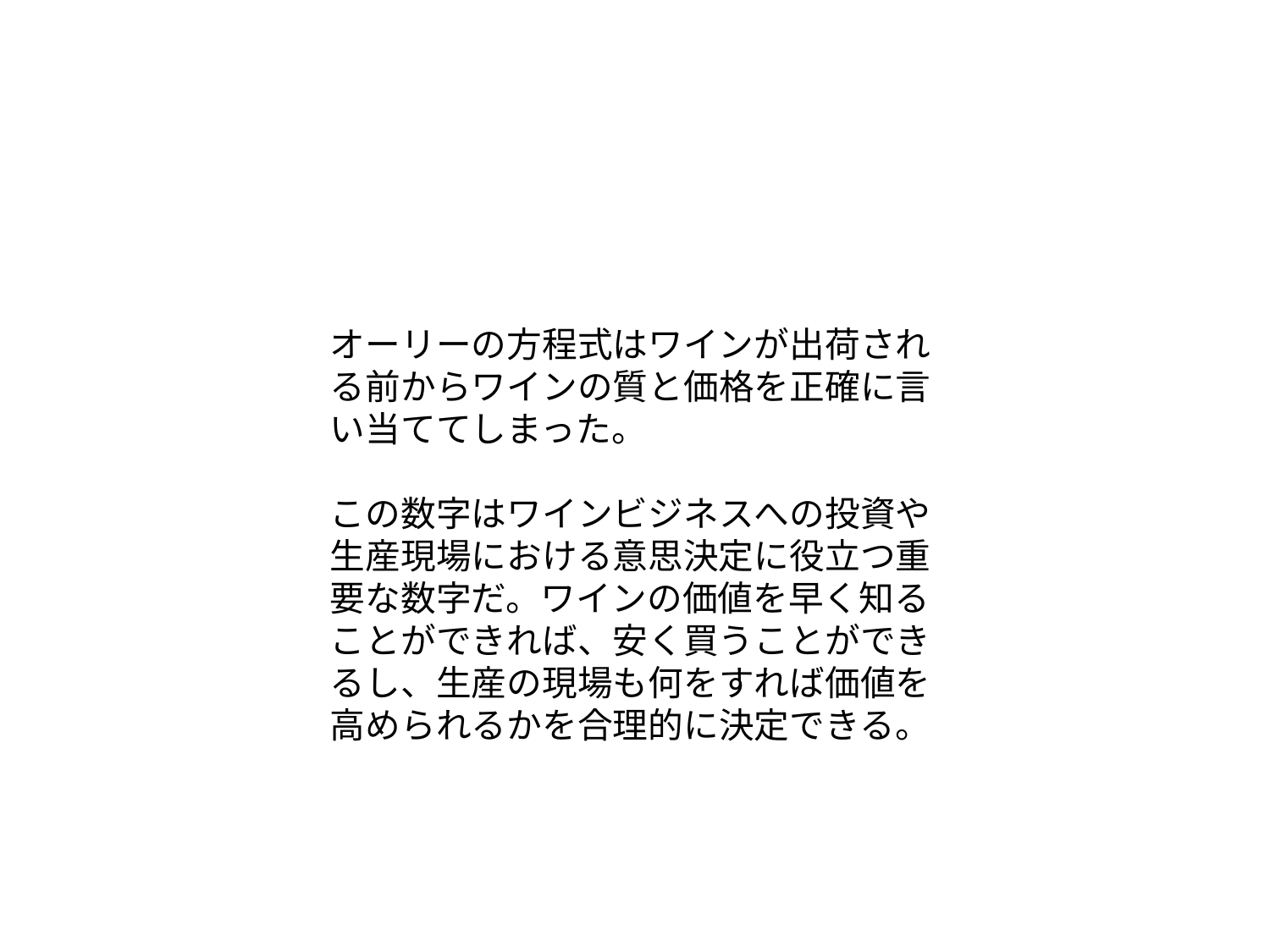

オーリーの方程式はワインが出荷される前からワインの質と価格を正確に言い当ててしまった。

この数字はワインビジネスへの投資や生産現場における意思決定に役立つ重要な数字だ。ワインの価値を早く知ることができれば、安く買うことができるし、生産の現場も何をすれば価値を高められるかを合理的に決定できる。